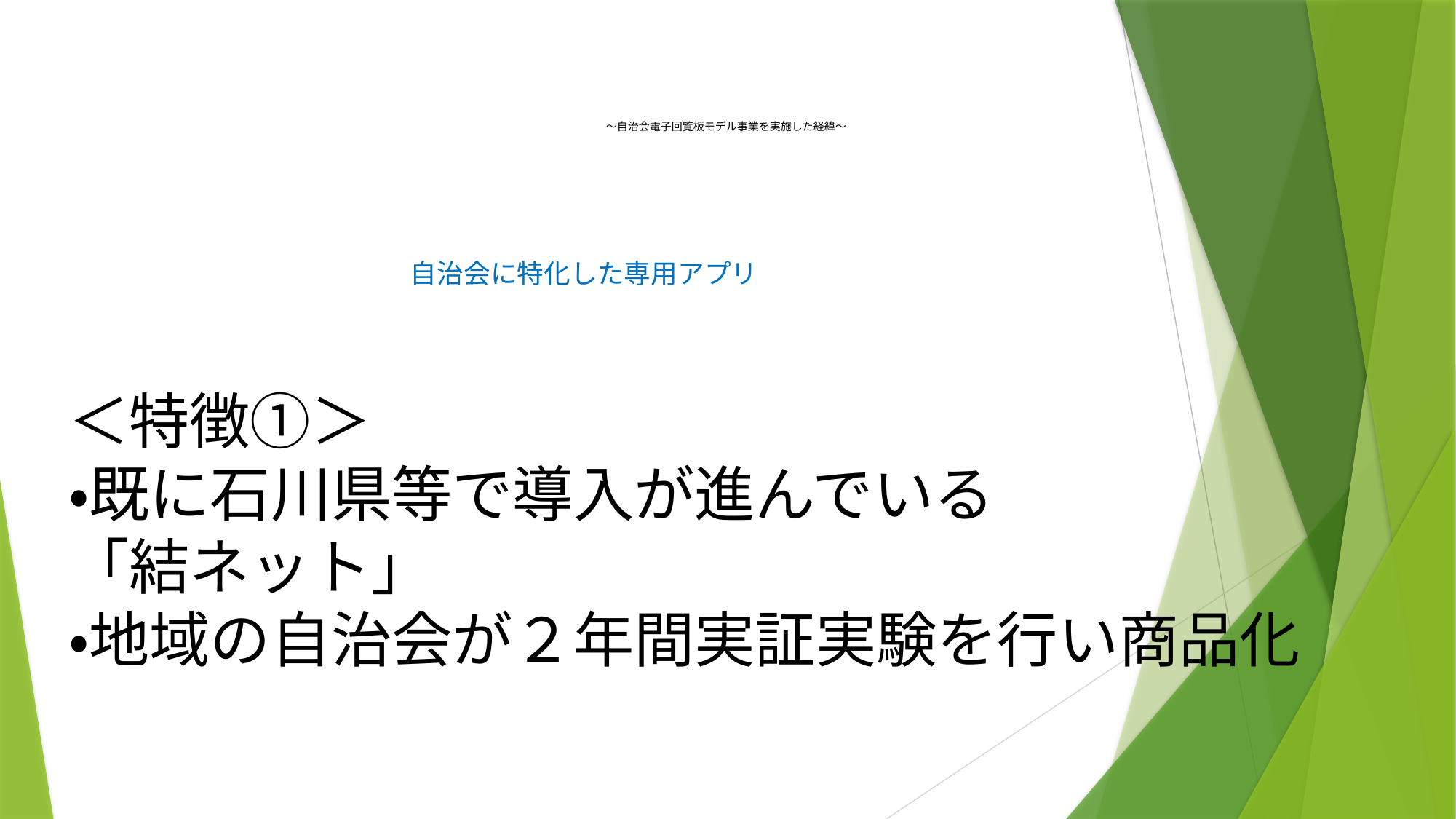

# ～自治会電子回覧板モデル事業を実施した経緯～
自治会に特化した専用アプリ
＜特徴①＞
・既に石川県等で導入が進んでいる
「結ネット」
・地域の自治会が２年間実証実験を行い商品化